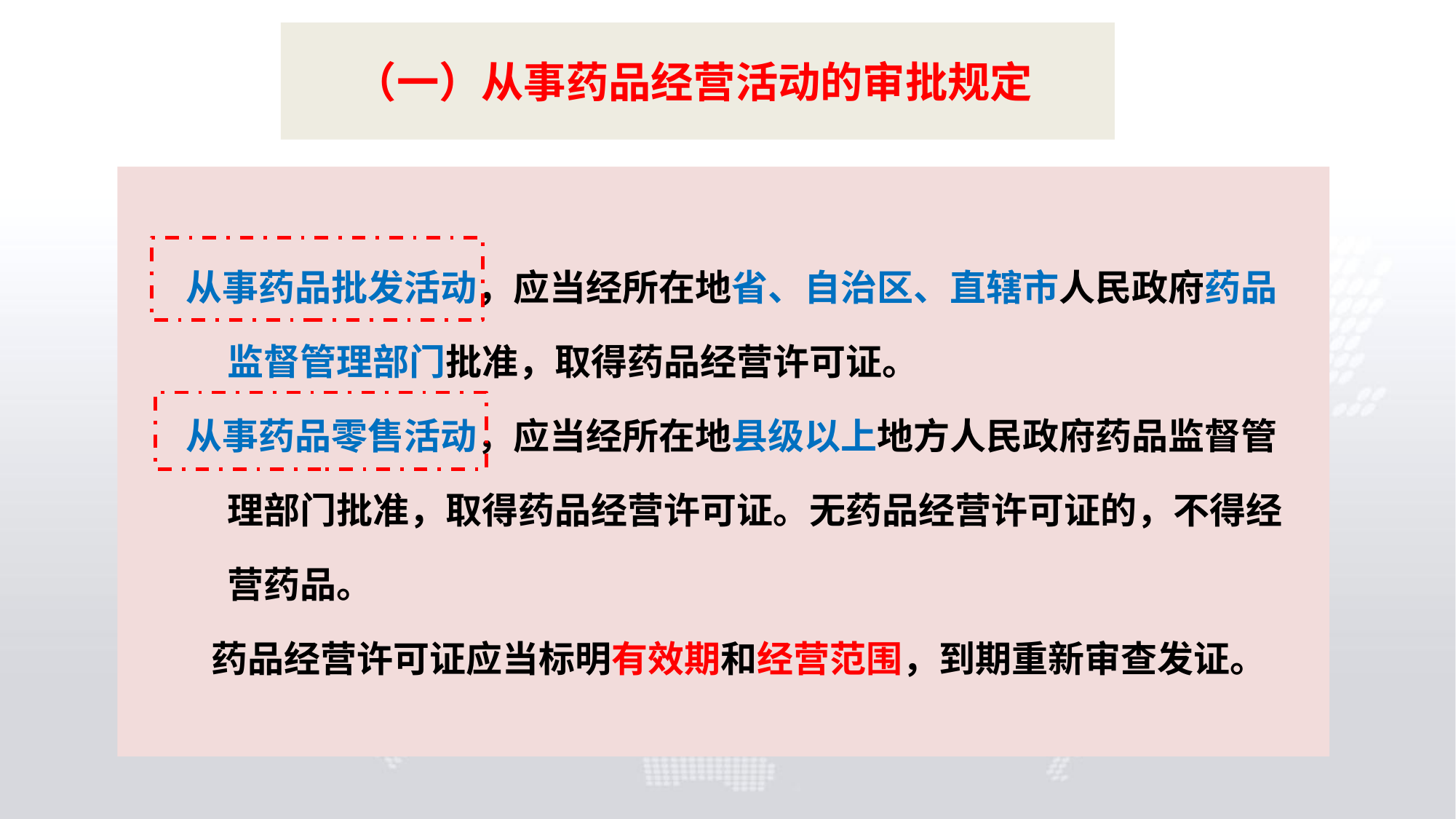

（一）从事药品经营活动的审批规定

从事药品批发活动，应当经所在地省、自治区、直辖市人民政府药品监督管理部门批准，取得药品经营许可证。
从事药品零售活动，应当经所在地县级以上地方人民政府药品监督管理部门批准，取得药品经营许可证。无药品经营许可证的，不得经营药品。
  药品经营许可证应当标明有效期和经营范围，到期重新审查发证。